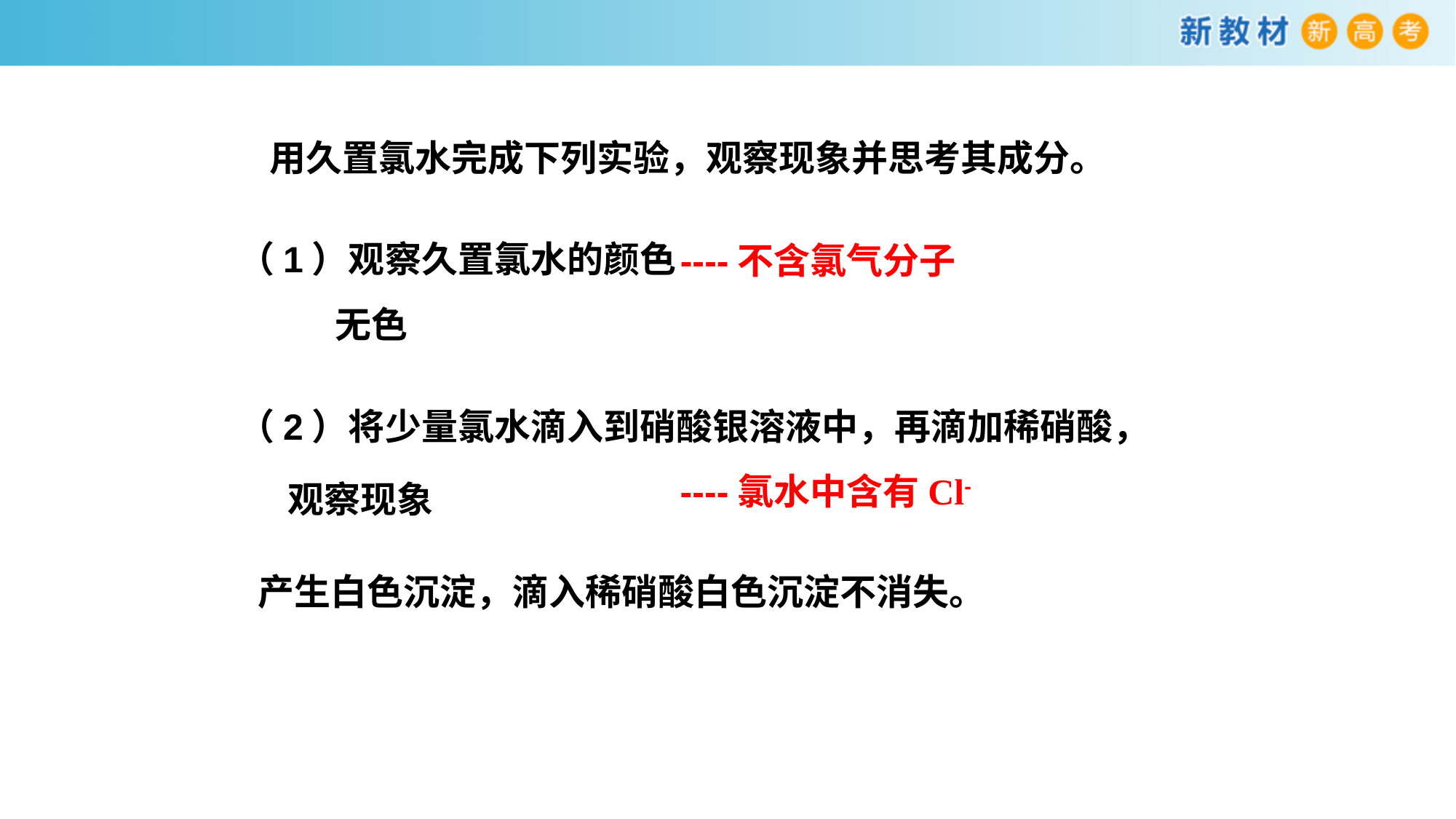

用久置氯水完成下列实验，观察现象并思考其成分。
（1）观察久置氯水的颜色
----不含氯气分子
无色
（2）将少量氯水滴入到硝酸银溶液中，再滴加稀硝酸，
     观察现象
----氯水中含有Cl-
产生白色沉淀，滴入稀硝酸白色沉淀不消失。